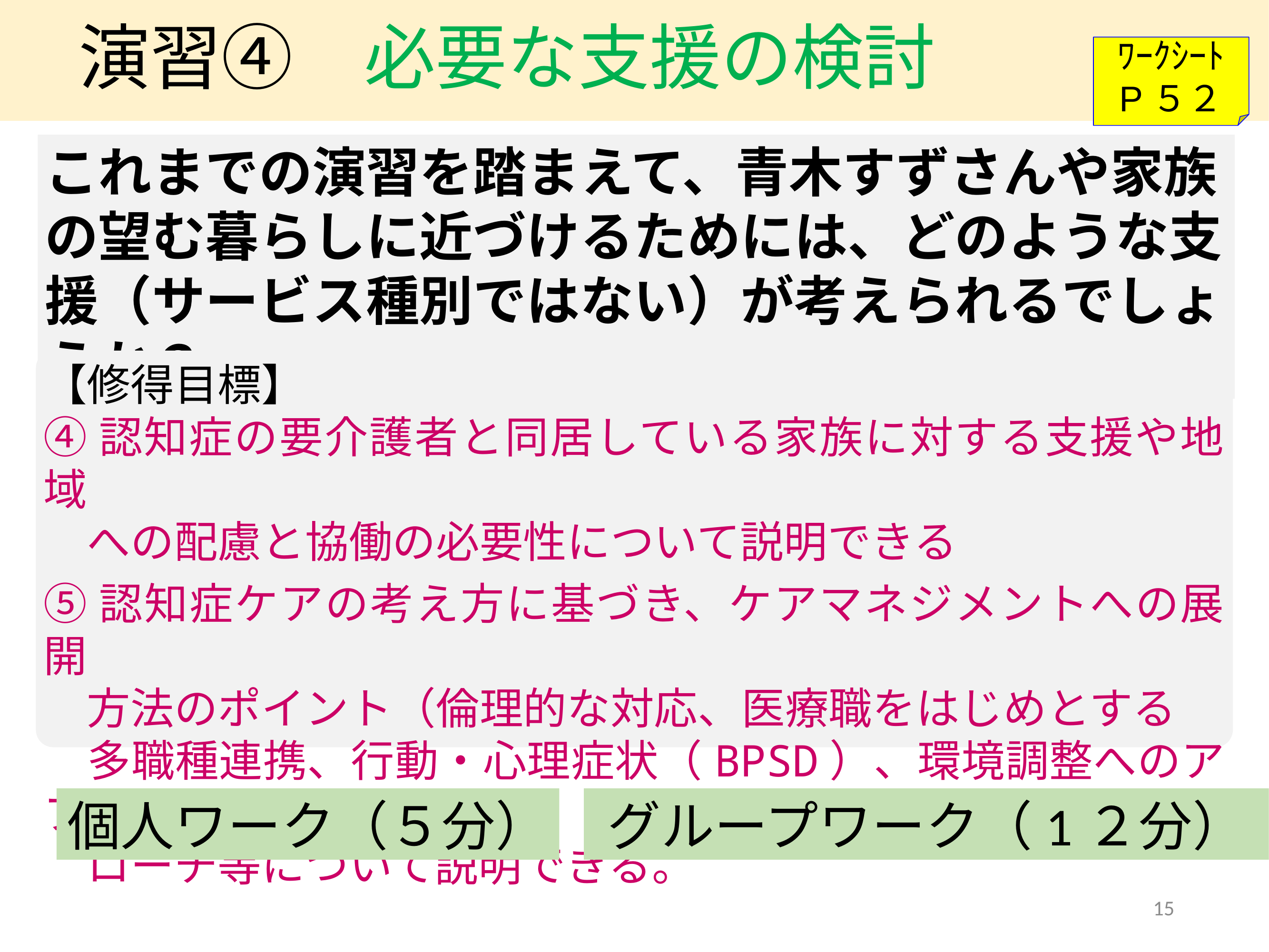

# 演習④　必要な支援の検討
ﾜｰｸｼｰﾄ
P５２
これまでの演習を踏まえて、青木すずさんや家族の望む暮らしに近づけるためには、どのような支援（サービス種別ではない）が考えられるでしょうか？
【修得目標】
④認知症の要介護者と同居している家族に対する支援や地域
　への配慮と協働の必要性について説明できる

⑤認知症ケアの考え方に基づき、ケアマネジメントへの展開
　方法のポイント（倫理的な対応、医療職をはじめとする
　多職種連携、行動・心理症状（BPSD）、環境調整へのアプ
　ローチ等について説明できる。

個人ワーク（５分）
グループワーク（1２分）
15